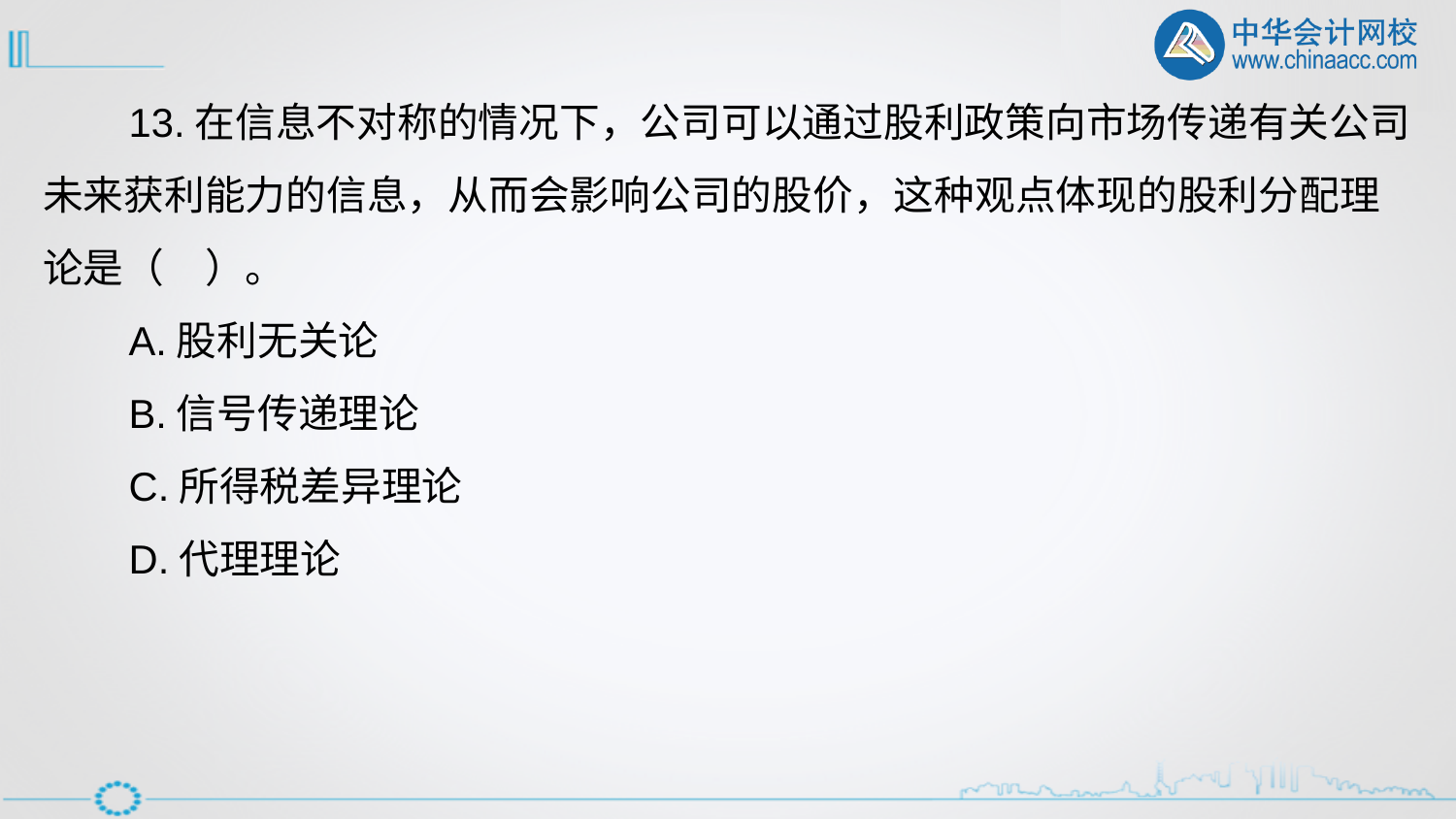

13.在信息不对称的情况下，公司可以通过股利政策向市场传递有关公司未来获利能力的信息，从而会影响公司的股价，这种观点体现的股利分配理论是（　）。
A.股利无关论
B.信号传递理论
C.所得税差异理论
D.代理理论